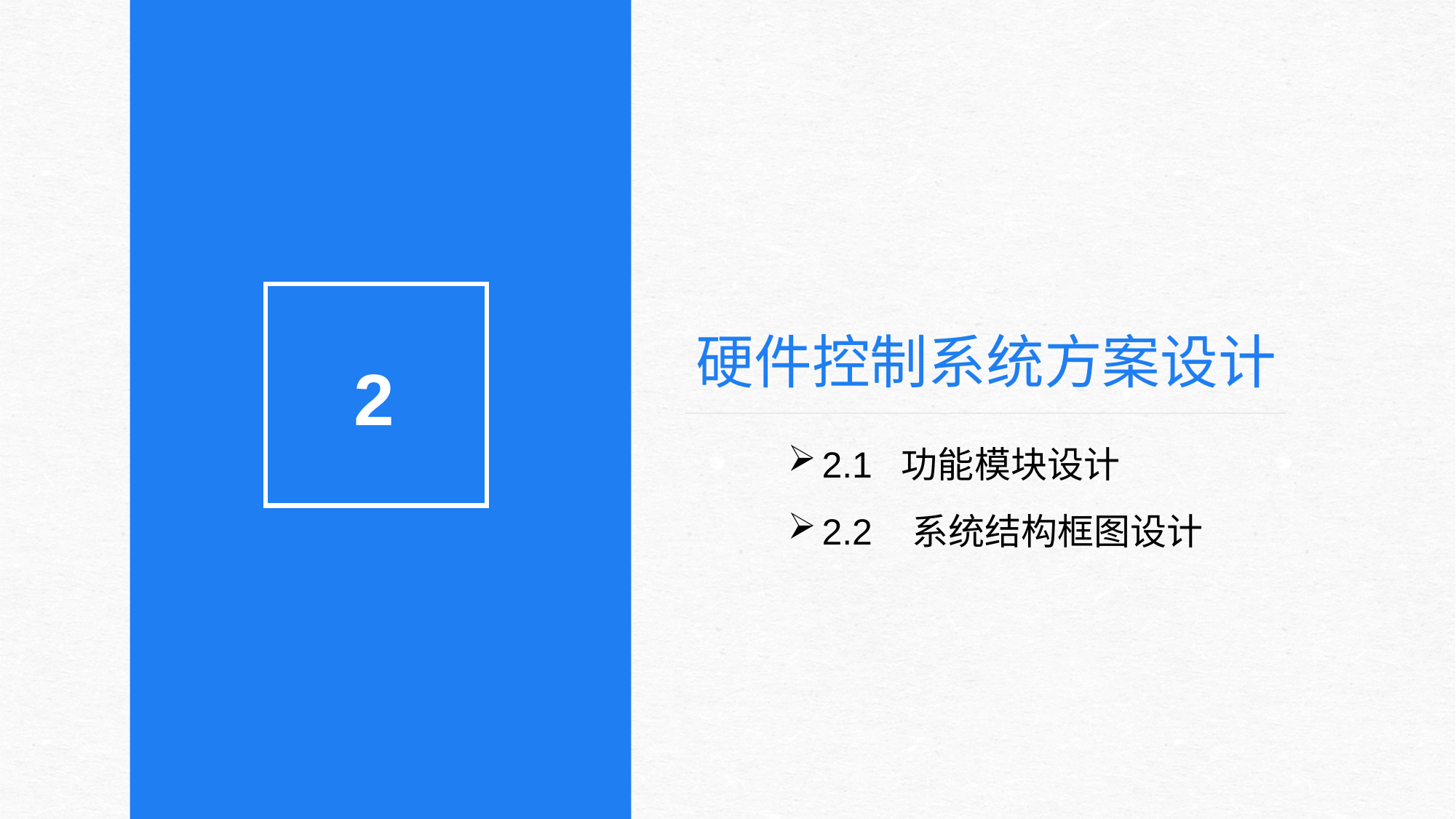

# 硬件控制系统方案设计
2
2.1  功能模块设计
2.2   系统结构框图设计